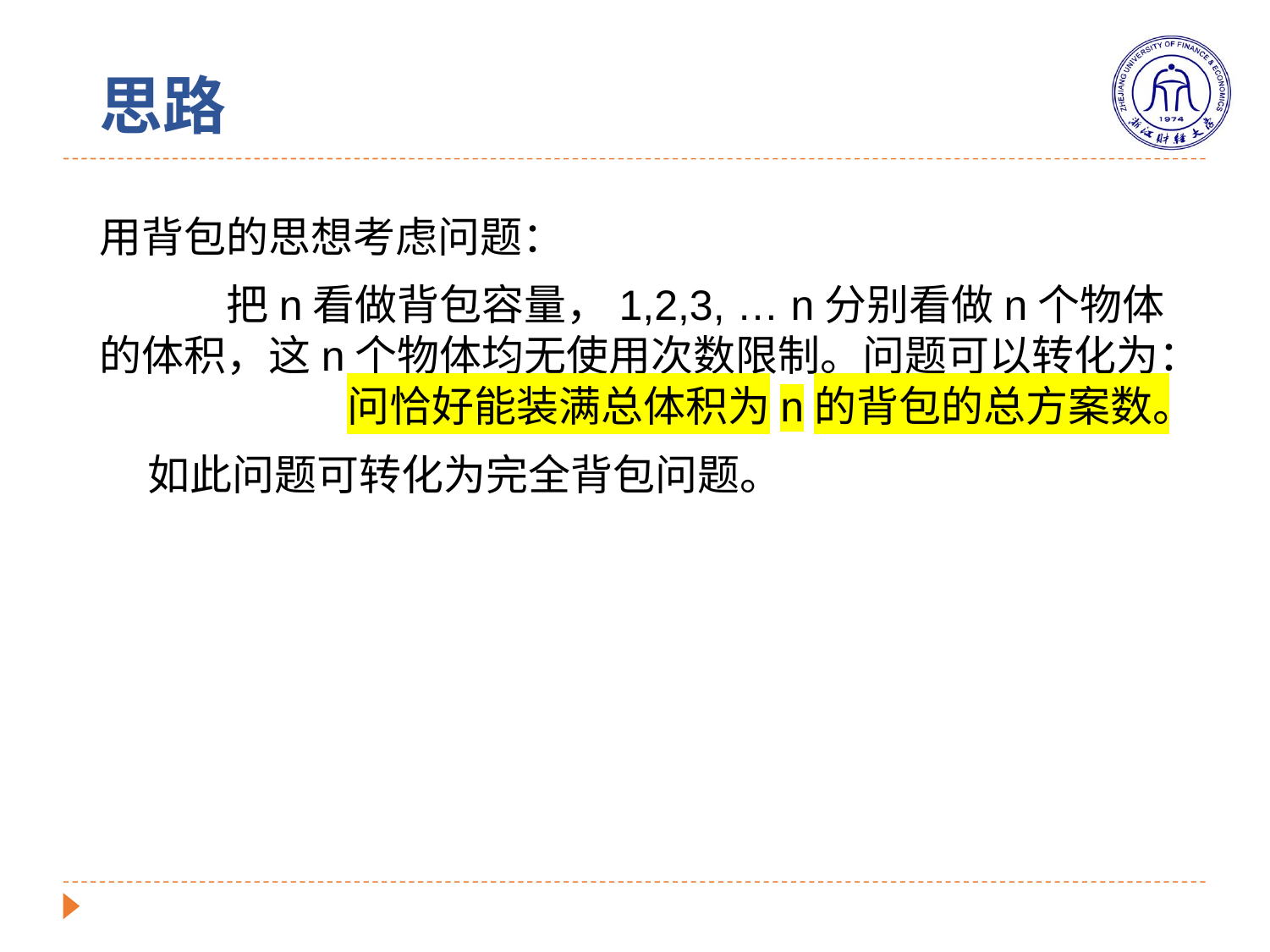

# 思路
用背包的思想考虑问题：
	把n看做背包容量，1,2,3, … n分别看做n个物体的体积，这n个物体均无使用次数限制。问题可以转化为：                          问恰好能装满总体积为n的背包的总方案数。
    如此问题可转化为完全背包问题。
48